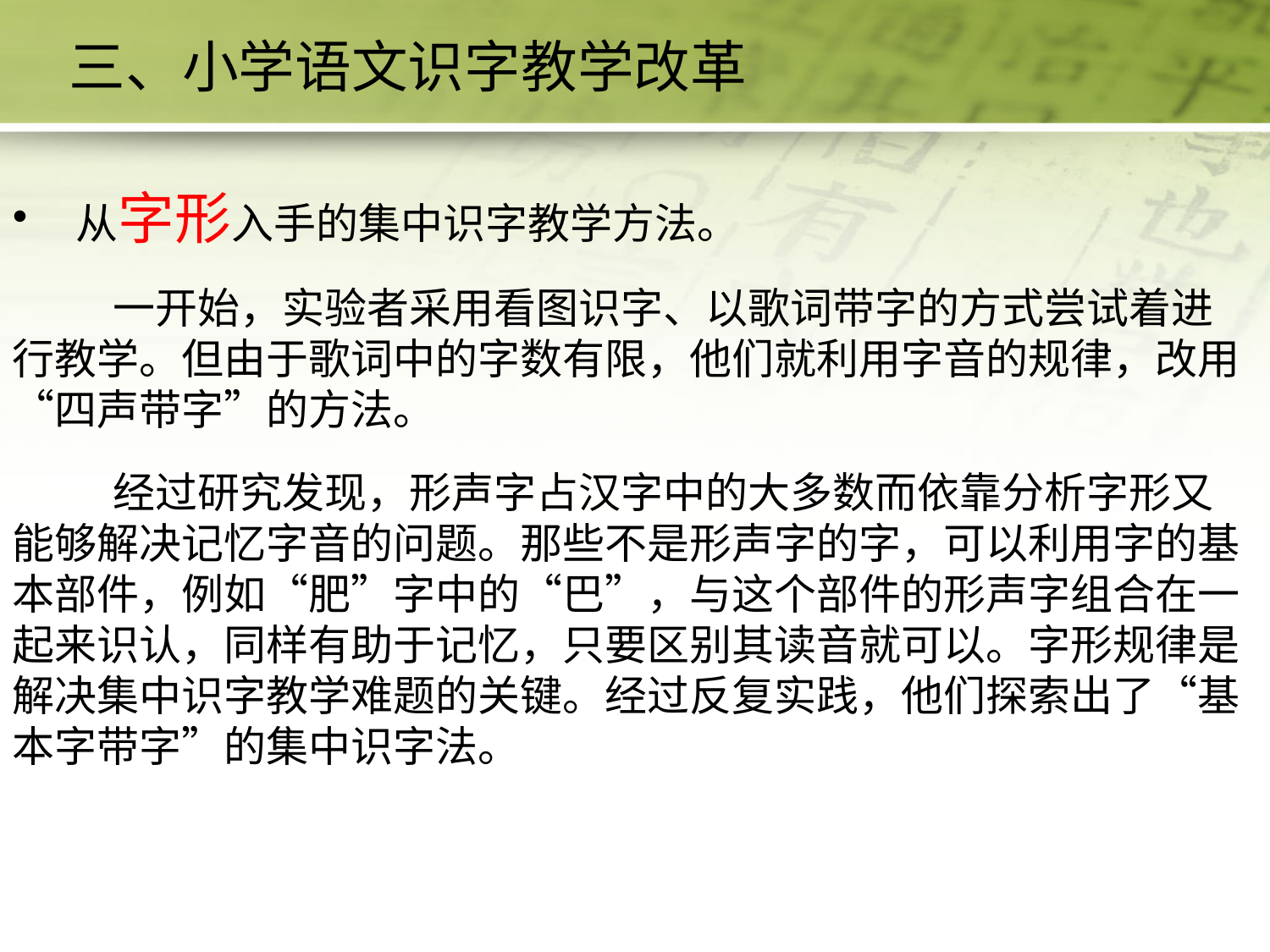

三、小学语文识字教学改革
从字形入手的集中识字教学方法。
一开始，实验者采用看图识字、以歌词带字的方式尝试着进行教学。但由于歌词中的字数有限，他们就利用字音的规律，改用“四声带字”的方法。
经过研究发现，形声字占汉字中的大多数而依靠分析字形又能够解决记忆字音的问题。那些不是形声字的字，可以利用字的基本部件，例如“肥”字中的“巴”，与这个部件的形声字组合在一起来识认，同样有助于记忆，只要区别其读音就可以。字形规律是解决集中识字教学难题的关键。经过反复实践，他们探索出了“基本字带字”的集中识字法。